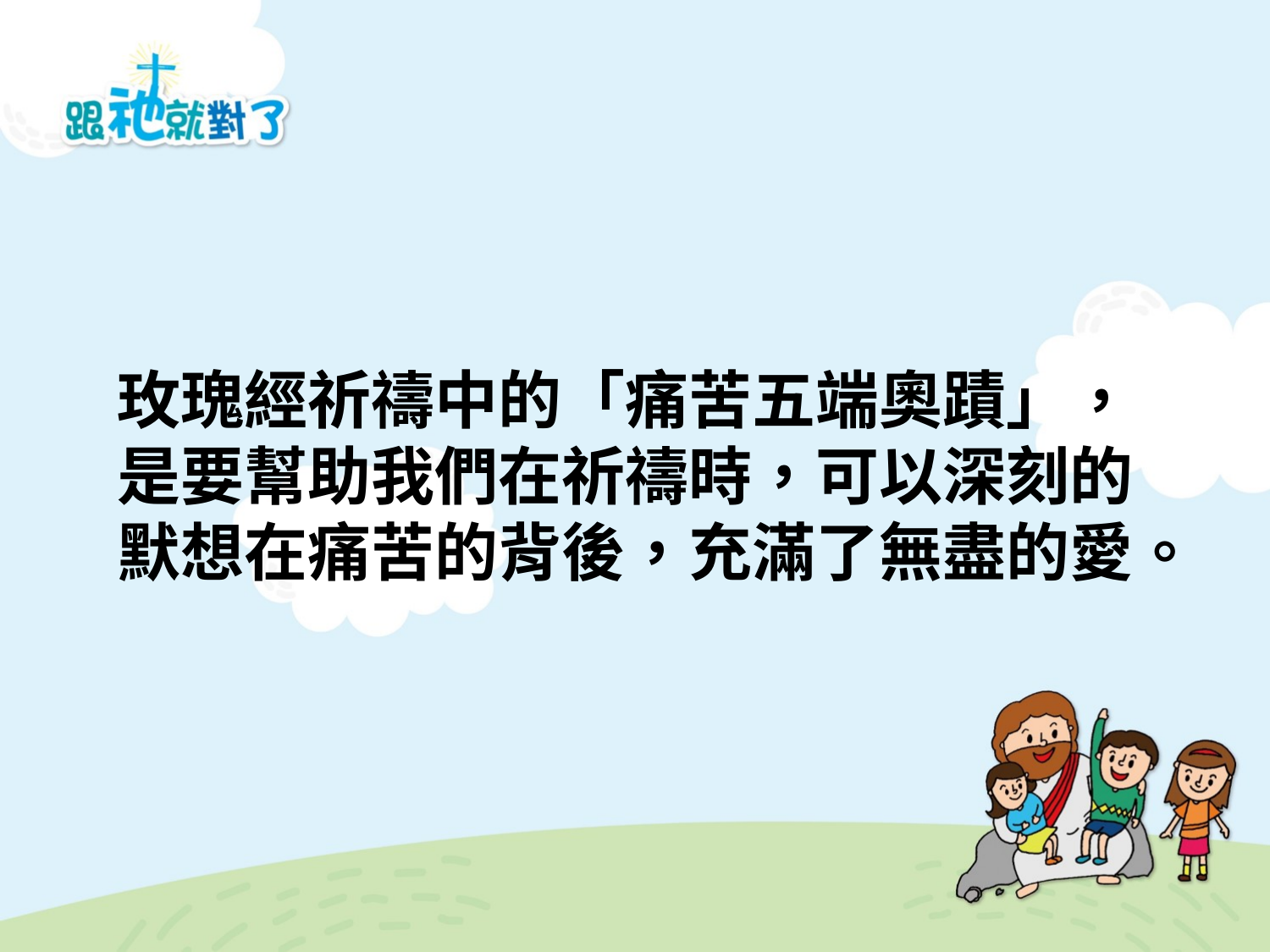

玫瑰經祈禱中的「痛苦五端奧蹟」，是要幫助我們在祈禱時，可以深刻的默想在痛苦的背後，充滿了無盡的愛。